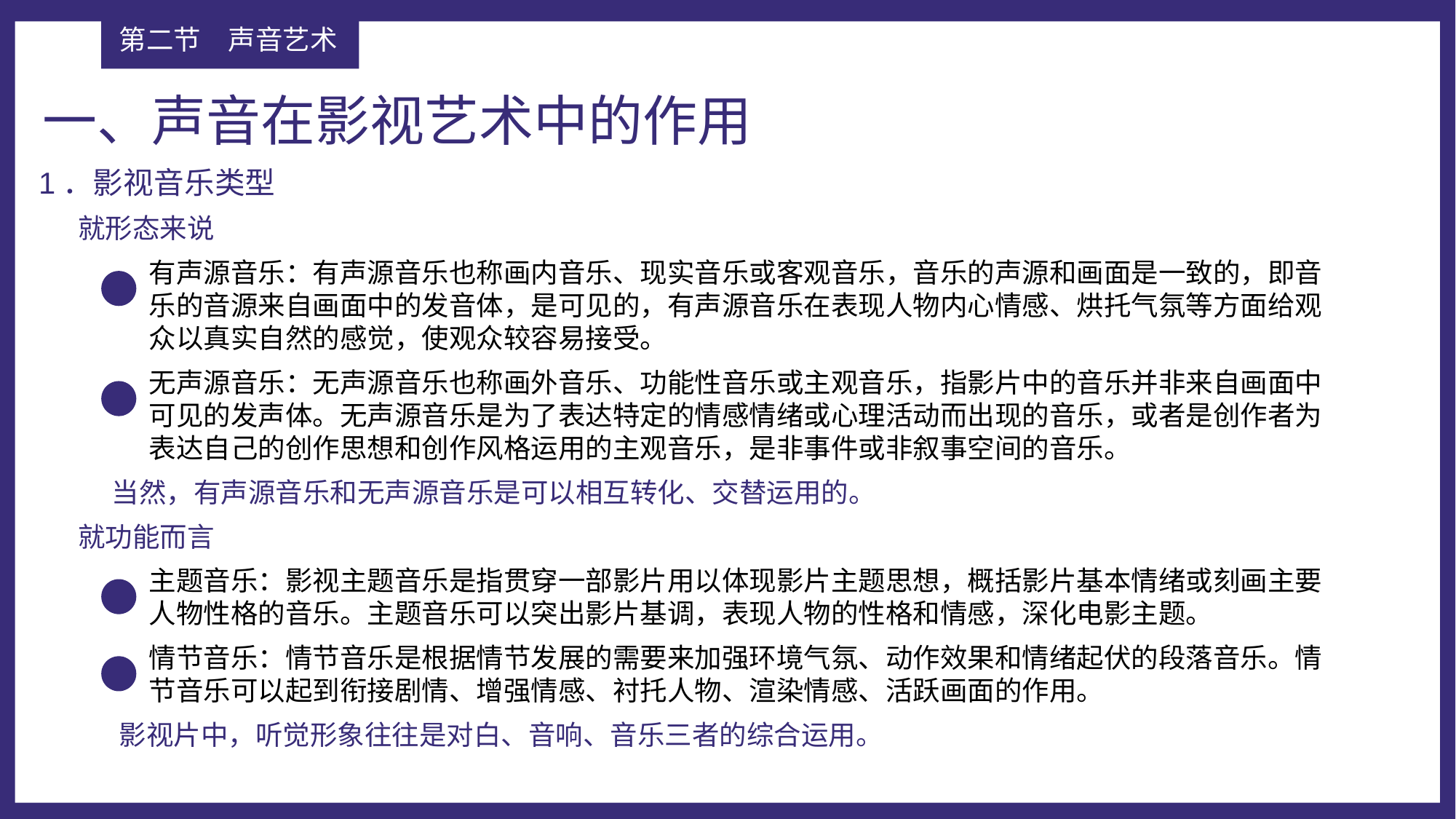

第二节	声音艺术
一、声音在影视艺术中的作用
1．影视音乐类型
就形态来说
有声源音乐：有声源音乐也称画内音乐、现实音乐或客观音乐，音乐的声源和画面是一致的，即音乐的音源来自画面中的发音体，是可见的，有声源音乐在表现人物内心情感、烘托气氛等方面给观众以真实自然的感觉，使观众较容易接受。

无声源音乐：无声源音乐也称画外音乐、功能性音乐或主观音乐，指影片中的音乐并非来自画面中可见的发声体。无声源音乐是为了表达特定的情感情绪或心理活动而出现的音乐，或者是创作者为表达自己的创作思想和创作风格运用的主观音乐，是非事件或非叙事空间的音乐。

当然，有声源音乐和无声源音乐是可以相互转化、交替运用的。
就功能而言
主题音乐：影视主题音乐是指贯穿一部影片用以体现影片主题思想，概括影片基本情绪或刻画主要人物性格的音乐。主题音乐可以突出影片基调，表现人物的性格和情感，深化电影主题。

情节音乐：情节音乐是根据情节发展的需要来加强环境气氛、动作效果和情绪起伏的段落音乐。情节音乐可以起到衔接剧情、增强情感、衬托人物、渲染情感、活跃画面的作用。

影视片中，听觉形象往往是对白、音响、音乐三者的综合运用。